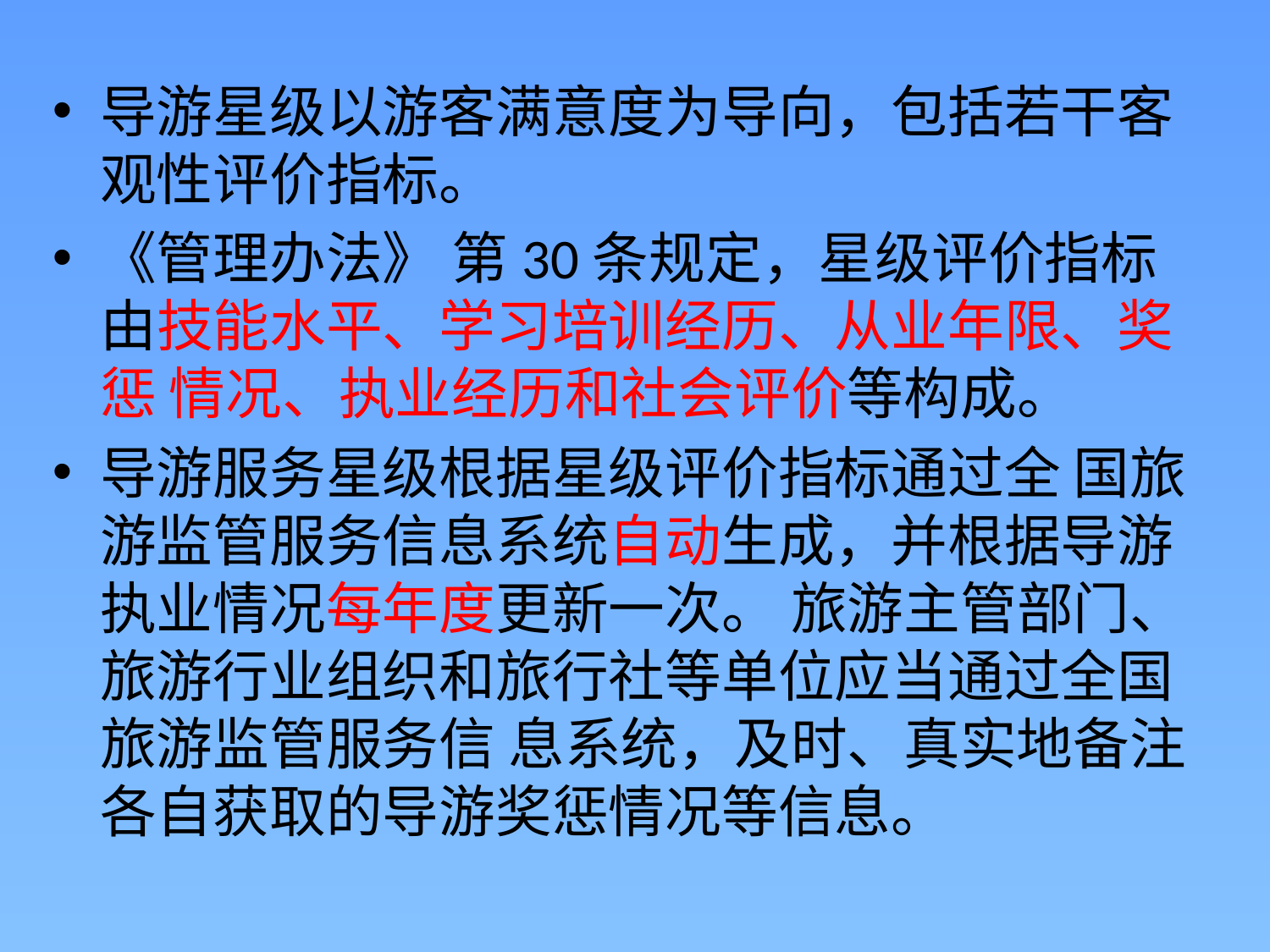

导游星级以游客满意度为导向，包括若干客观性评价指标。
《管理办法》 第30条规定，星级评价指标由技能水平、学习培训经历、从业年限、奖惩 情况、执业经历和社会评价等构成。
导游服务星级根据星级评价指标通过全 国旅游监管服务信息系统自动生成，并根据导游执业情况每年度更新一次。 旅游主管部门、旅游行业组织和旅行社等单位应当通过全国旅游监管服务信 息系统，及时、真实地备注各自获取的导游奖惩情况等信息。